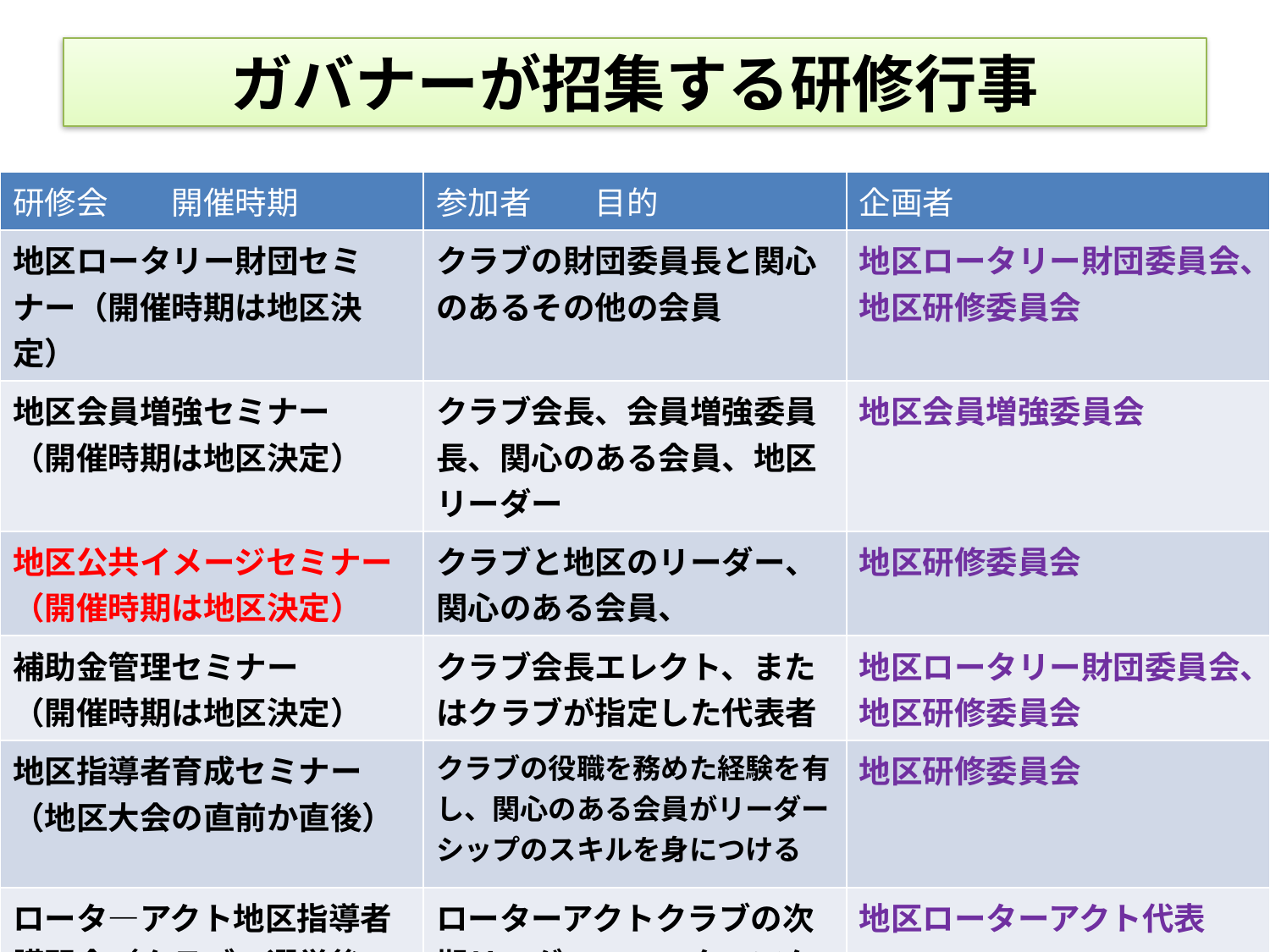

# ガバナーが招集する研修行事
| 研修会　　開催時期 | 参加者　　目的 | 企画者 |
| --- | --- | --- |
| 地区ロータリー財団セミナー（開催時期は地区決定） | クラブの財団委員長と関心のあるその他の会員 | 地区ロータリー財団委員会、地区研修委員会 |
| 地区会員増強セミナー （開催時期は地区決定） | クラブ会長、会員増強委員長、関心のある会員、地区リーダー | 地区会員増強委員会 |
| 地区公共イメージセミナー （開催時期は地区決定） | クラブと地区のリーダー、関心のある会員、 | 地区研修委員会 |
| 補助金管理セミナー （開催時期は地区決定） | クラブ会長エレクト、またはクラブが指定した代表者 | 地区ロータリー財団委員会、地区研修委員会 |
| 地区指導者育成セミナー （地区大会の直前か直後） | クラブの役職を務めた経験を有し、関心のある会員がリーダーシップのスキルを身につける | 地区研修委員会 |
| ロータ―アクト地区指導者講習会（クラブの選挙後6月30日まで） | ローターアクトクラブの次期リーダー、ローターアクター、関心ある会員、ノンロータリアン | 地区ローターアクト代表 |